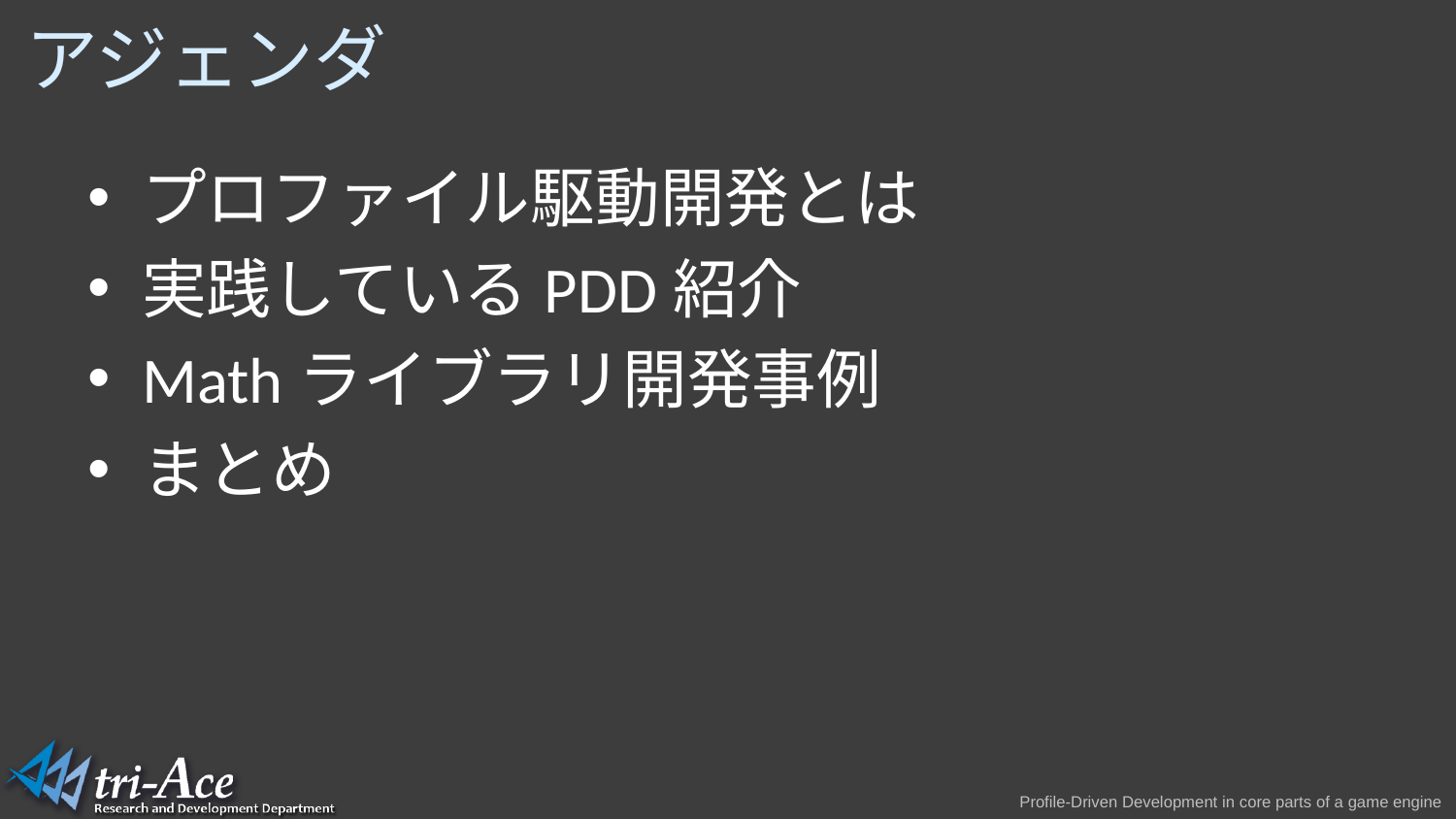

# アジェンダ
プロファイル駆動開発とは
実践しているPDD紹介
Mathライブラリ開発事例
まとめ